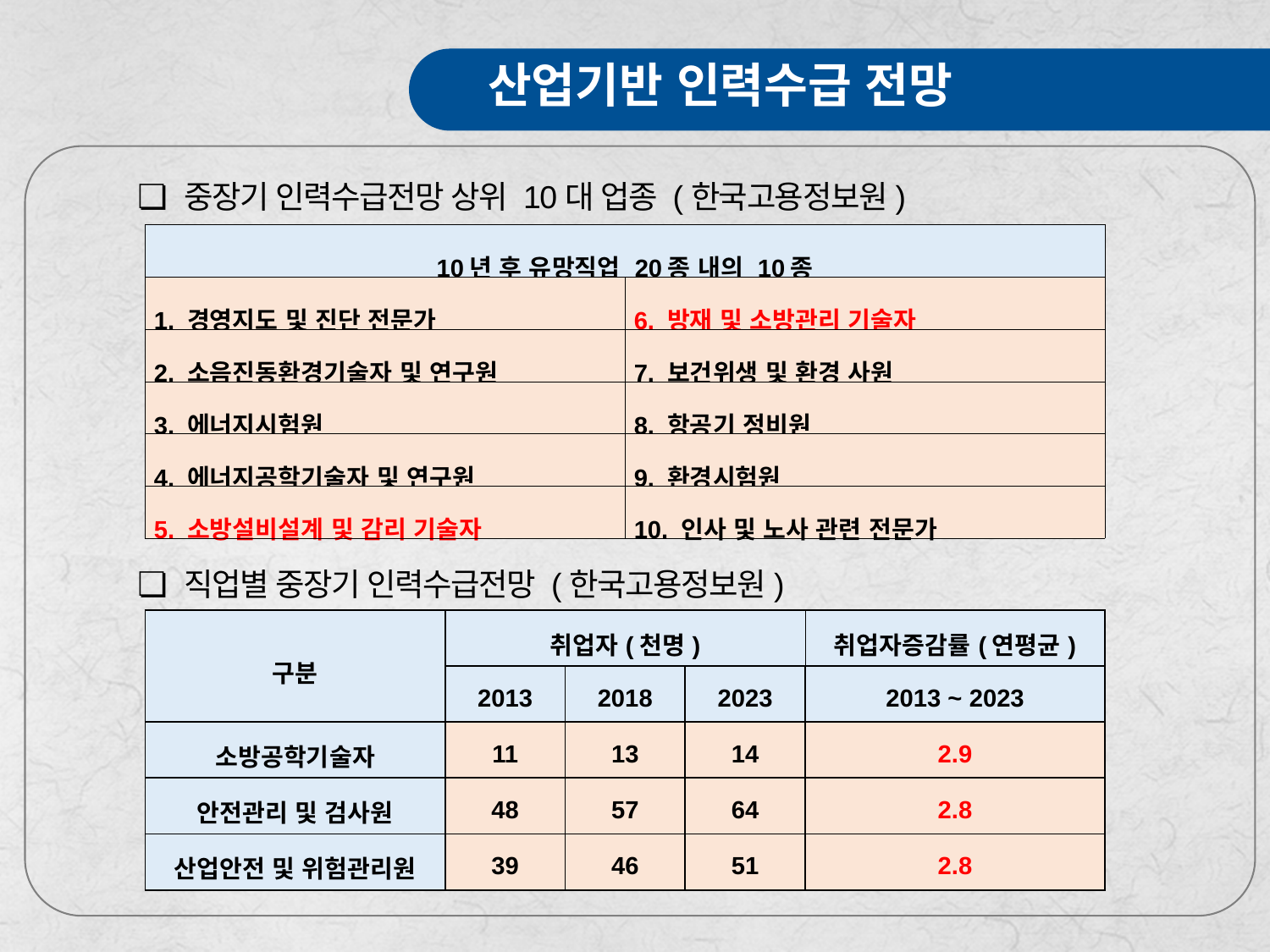

산업기반 인력수급 전망
❏ 중장기 인력수급전망 상위 10대 업종 (한국고용정보원)

| 10년 후 유망직업 20종 내의 10종 |  |
| --- | --- |
| 1. 경영지도 및 진단 전문가 | 6. 방재 및 소방관리 기술자 |
| 2. 소음진동환경기술자 및 연구원 | 7. 보건위생 및 환경 사원 |
| 3. 에너지시험원 | 8. 항공기 정비원 |
| 4. 에너지공학기술자 및 연구원 | 9. 환경시험원 |
| 5. 소방설비설계 및 감리 기술자 | 10. 인사 및 노사 관련 전문가 |
❏ 직업별 중장기 인력수급전망 (한국고용정보원)
| 구분 | 취업자(천명) |  |  | 취업자증감률(연평균) |
| --- | --- | --- | --- | --- |
|  | 2013 | 2018 | 2023 | 2013 ~ 2023 |
| 소방공학기술자 | 11 | 13 | 14 | 2.9 |
| 안전관리 및 검사원 | 48 | 57 | 64 | 2.8 |
| 산업안전 및 위험관리원 | 39 | 46 | 51 | 2.8 |